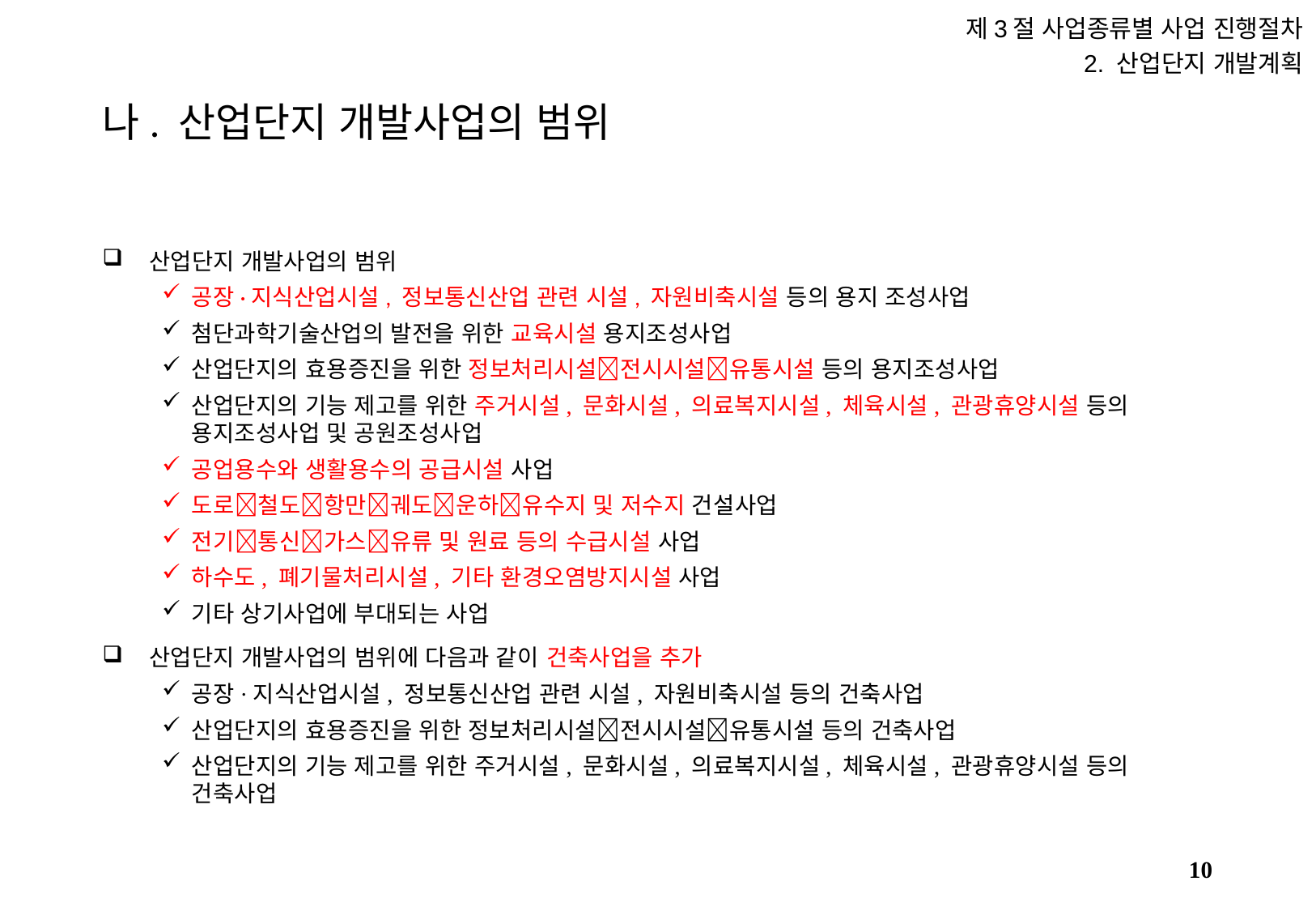

제3절 사업종류별 사업 진행절차
2. 산업단지 개발계획
# 나. 산업단지 개발사업의 범위
산업단지 개발사업의 범위
공장·지식산업시설, 정보통신산업 관련 시설, 자원비축시설 등의 용지 조성사업
첨단과학기술산업의 발전을 위한 교육시설 용지조성사업
산업단지의 효용증진을 위한 정보처리시설⋅전시시설⋅유통시설 등의 용지조성사업
산업단지의 기능 제고를 위한 주거시설, 문화시설, 의료복지시설, 체육시설, 관광휴양시설 등의 용지조성사업 및 공원조성사업
공업용수와 생활용수의 공급시설 사업
도로⋅철도⋅항만⋅궤도⋅운하⋅유수지 및 저수지 건설사업
전기⋅통신⋅가스⋅유류 및 원료 등의 수급시설 사업
하수도, 폐기물처리시설, 기타 환경오염방지시설 사업
기타 상기사업에 부대되는 사업
산업단지 개발사업의 범위에 다음과 같이 건축사업을 추가
공장·지식산업시설, 정보통신산업 관련 시설, 자원비축시설 등의 건축사업
산업단지의 효용증진을 위한 정보처리시설⋅전시시설⋅유통시설 등의 건축사업
산업단지의 기능 제고를 위한 주거시설, 문화시설, 의료복지시설, 체육시설, 관광휴양시설 등의 건축사업
10